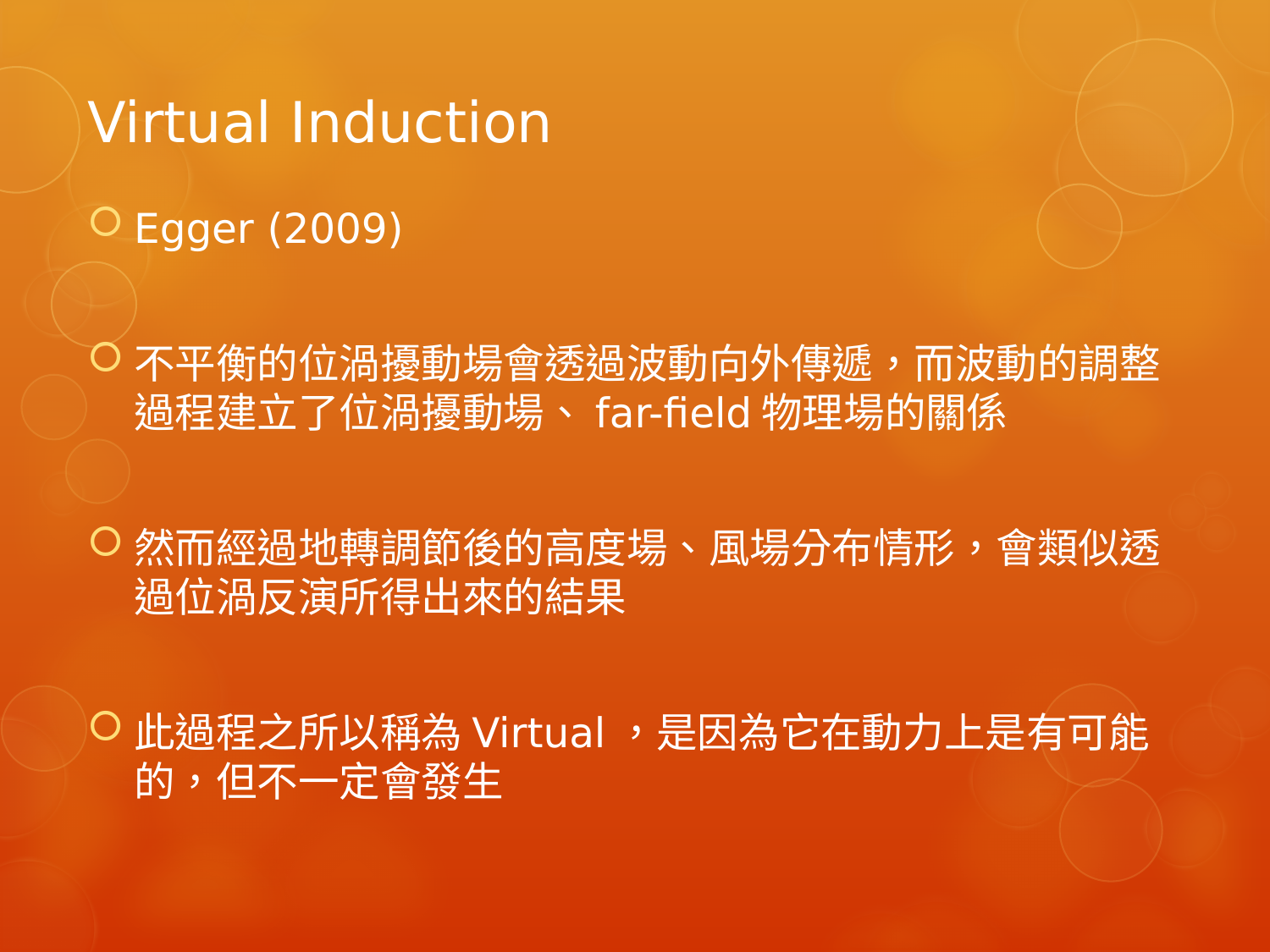

# Virtual Induction
Egger (2009)

不平衡的位渦擾動場會透過波動向外傳遞，而波動的調整過程建立了位渦擾動場、far-field物理場的關係

然而經過地轉調節後的高度場、風場分布情形，會類似透過位渦反演所得出來的結果

此過程之所以稱為Virtual，是因為它在動力上是有可能的，但不一定會發生